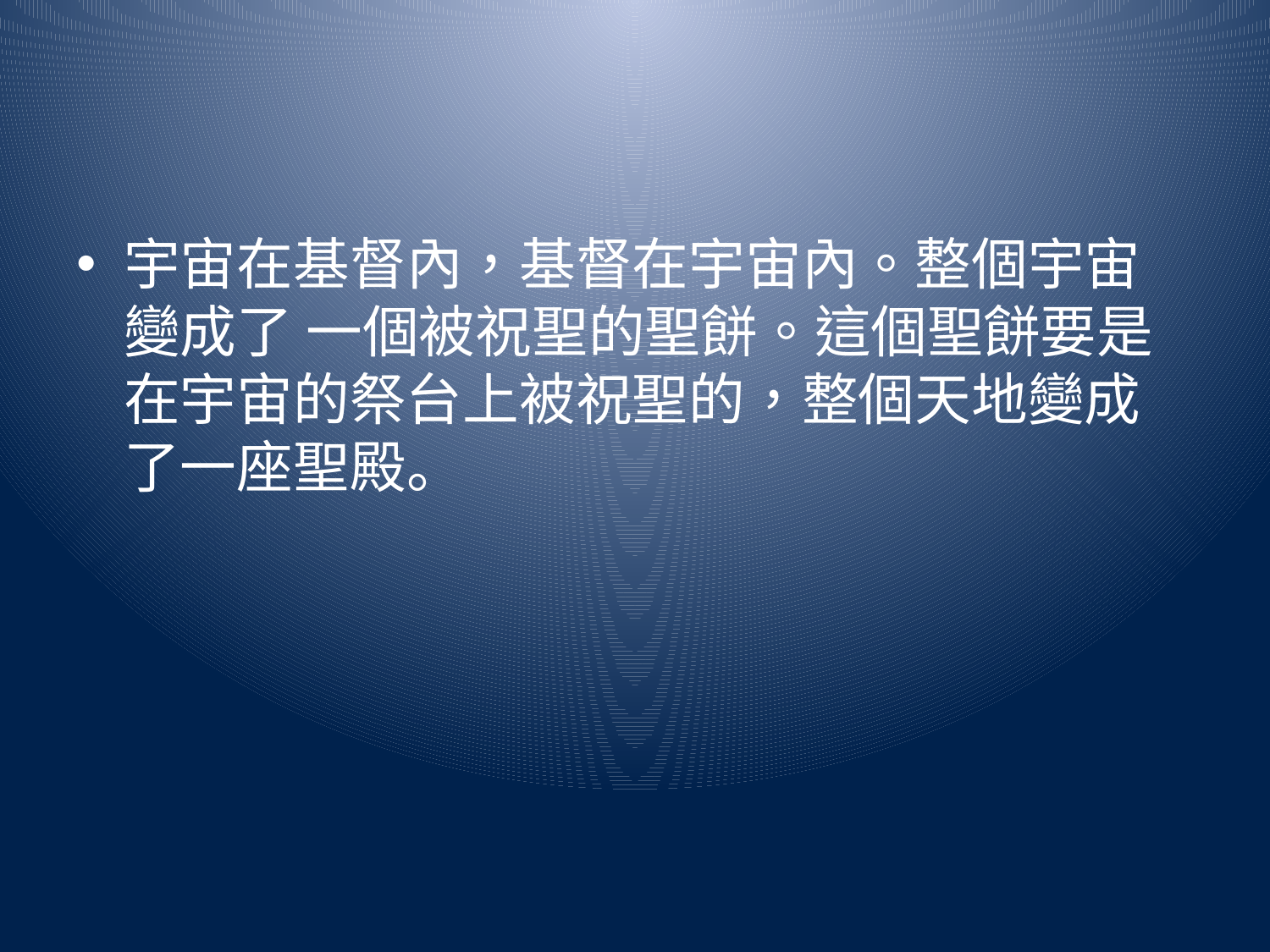

#
宇宙在基督內，基督在宇宙內。整個宇宙變成了 一個被祝聖的聖餅。這個聖餅要是在宇宙的祭台上被祝聖的，整個天地變成了一座聖殿。